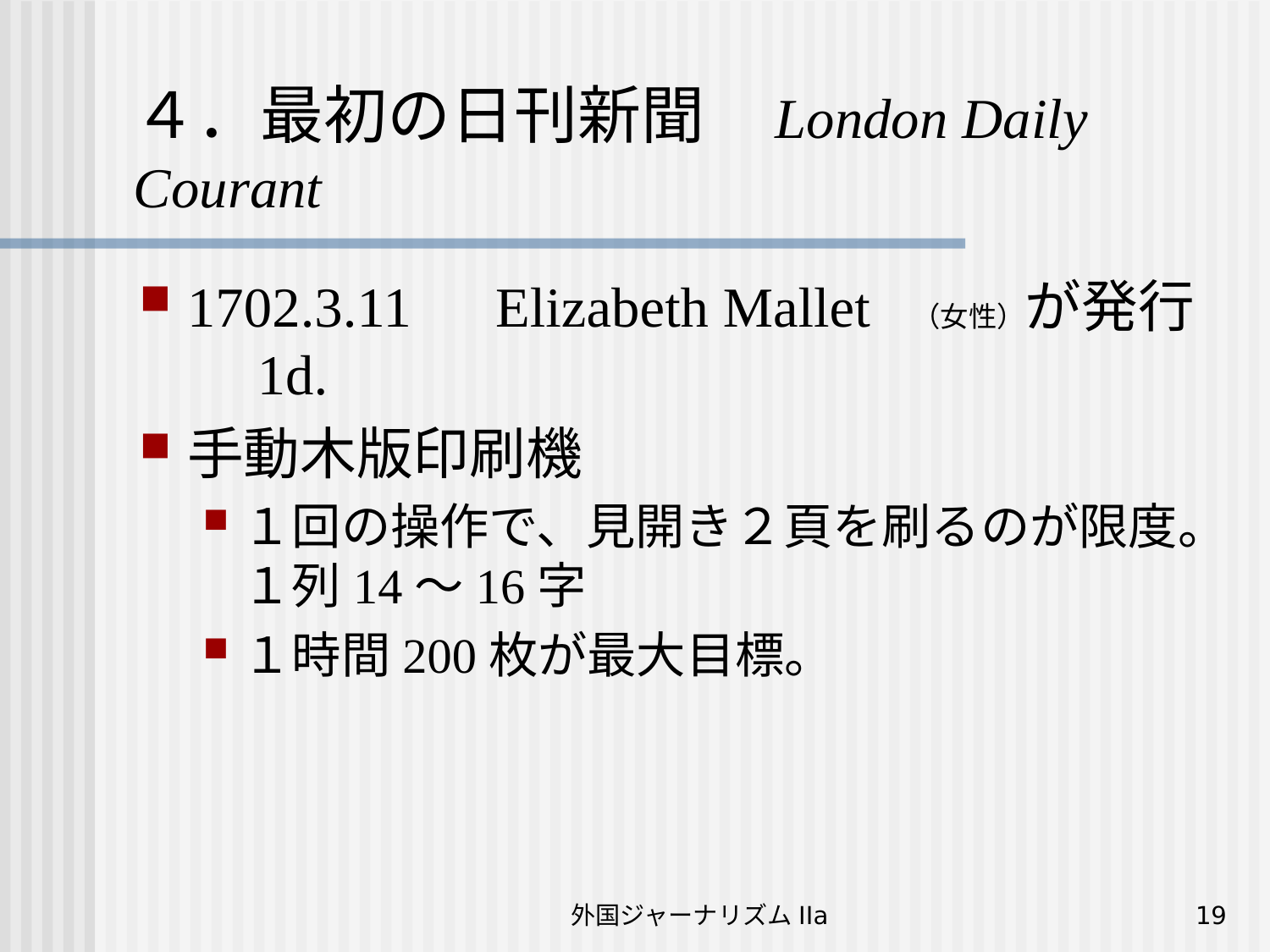

# ４．最初の日刊新聞　London Daily Courant
1702.3.11　Elizabeth Mallet　（女性）が発行　1d.
手動木版印刷機
１回の操作で、見開き２頁を刷るのが限度。１列14～16字
１時間200枚が最大目標。
外国ジャーナリズムIIa
19